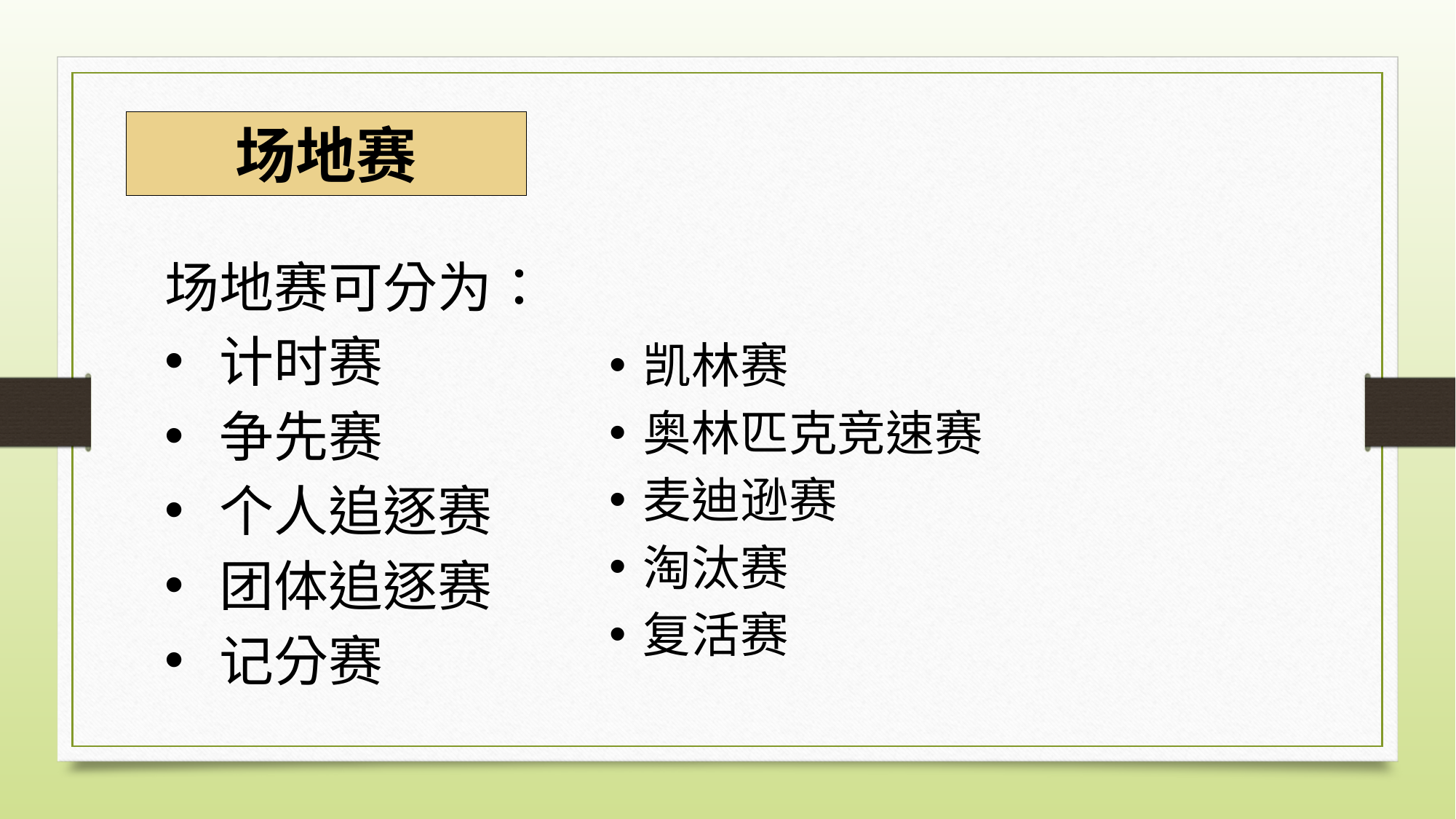

场地赛
场地赛可分为：
计时赛
争先赛
个人追逐赛
团体追逐赛
记分赛
凯林赛
奥林匹克竞速赛
麦迪逊赛
淘汰赛
复活赛